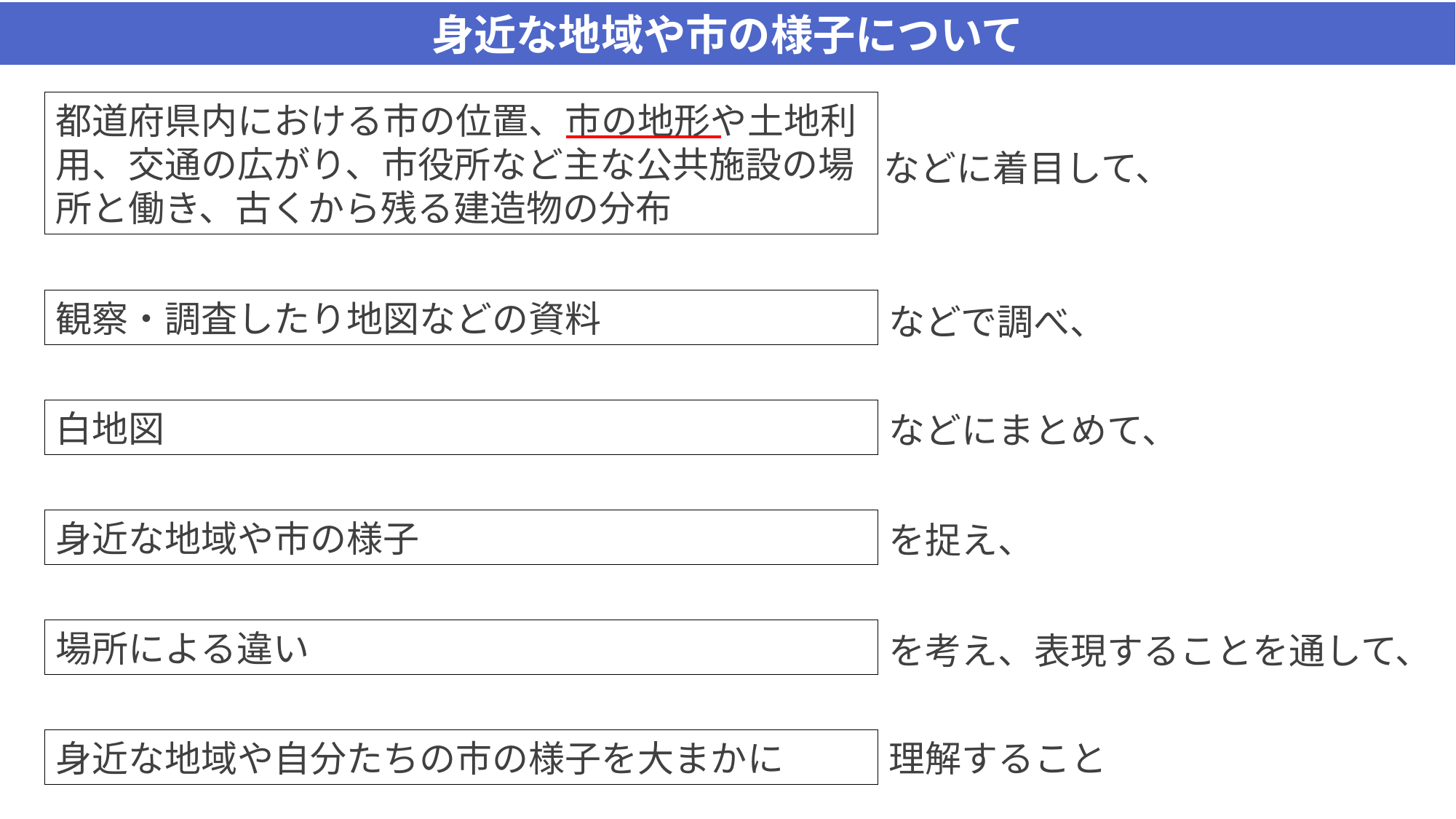

身近な地域や市の様子について
都道府県内における市の位置、市の地形や土地利用、交通の広がり、市役所など主な公共施設の場所と働き、古くから残る建造物の分布
などに着目して、
観察・調査したり地図などの資料
などで調べ、
などにまとめて、
白地図
を捉え、
身近な地域や市の様子
場所による違い
を考え、表現することを通して、
理解すること
身近な地域や自分たちの市の様子を大まかに